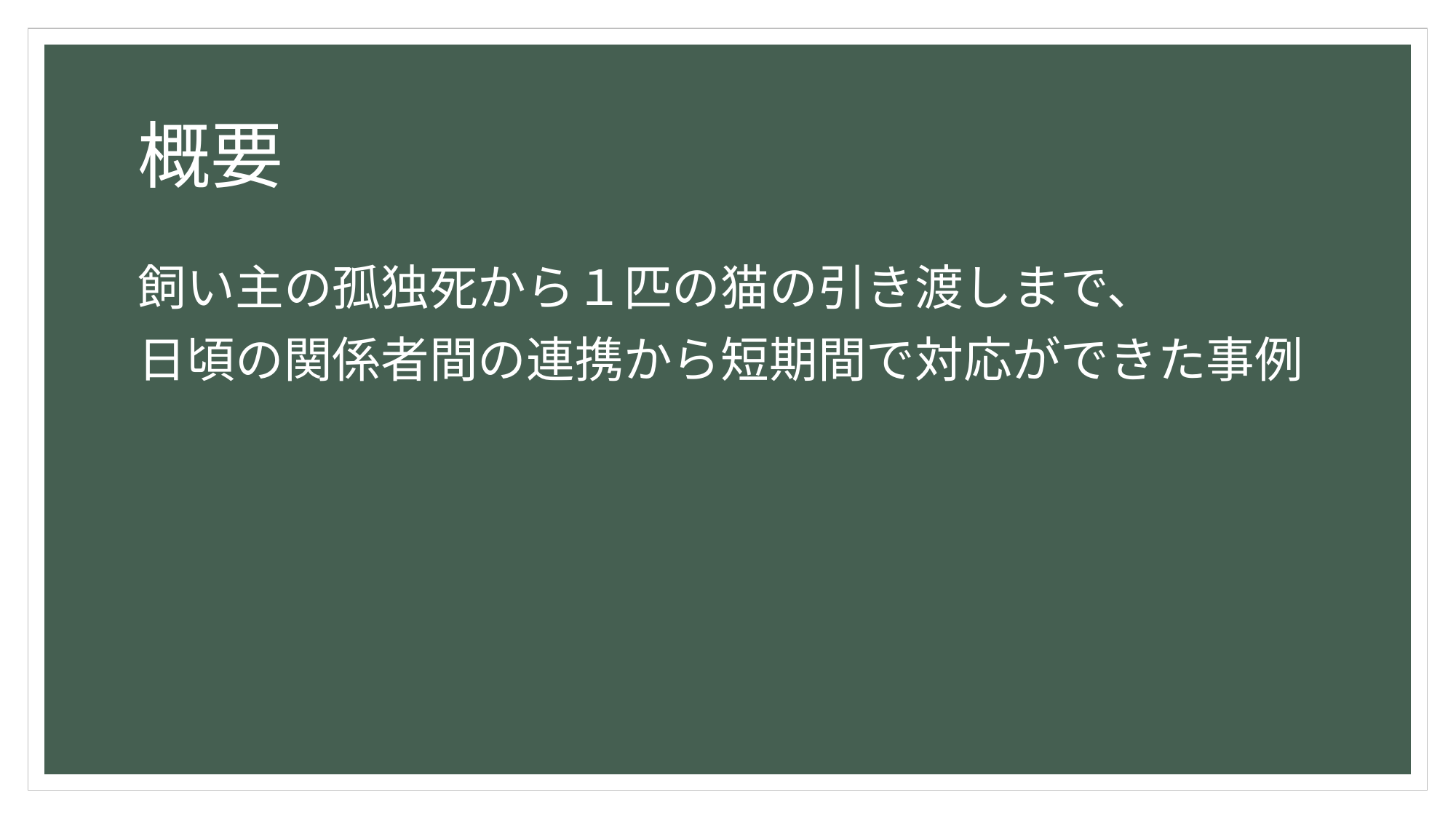

# 概要
飼い主の孤独死から１匹の猫の引き渡しまで、
日頃の関係者間の連携から短期間で対応ができた事例